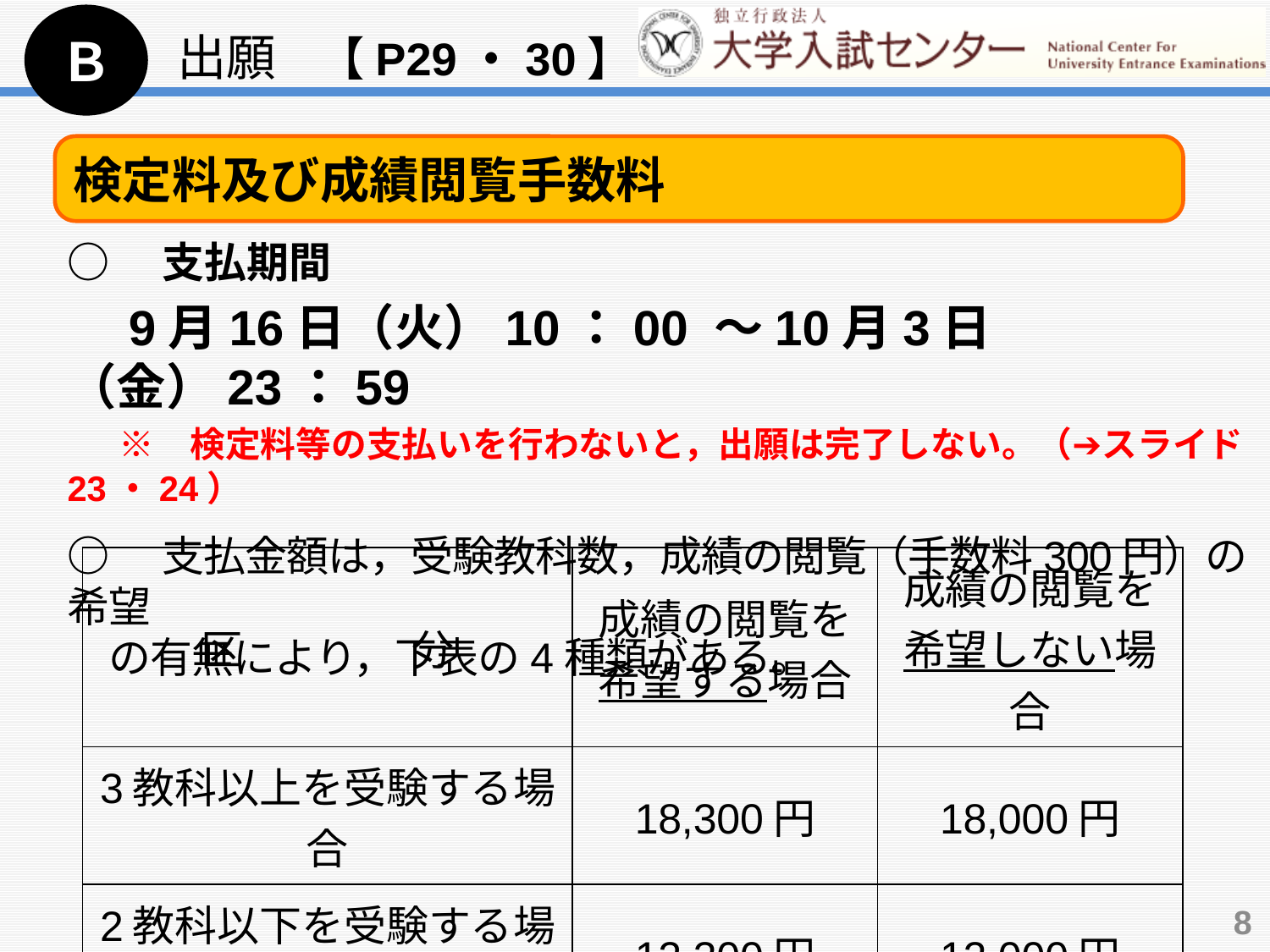

Ｂ
出願　【P29・30】
検定料及び成績閲覧手数料
○　支払期間
　9月16日（火）10：00 ～10月3日（金）23：59
　 ※　検定料等の支払いを行わないと，出願は完了しない。（➔スライド23・24）
○　支払金額は，受験教科数，成績の閲覧（手数料300円）の希望
　の有無により，下表の4種類がある。

  ※　支払いの際には，検定料等のほか，支払方法を問わず一律で「188円」の
　　手数料がかかる。
| 区　　　　分 | 成績の閲覧を 希望する場合 | 成績の閲覧を 希望しない場合 |
| --- | --- | --- |
| 3教科以上を受験する場合 | 18,300円 | 18,000円 |
| 2教科以下を受験する場合 | 12,300円 | 12,000円 |
8